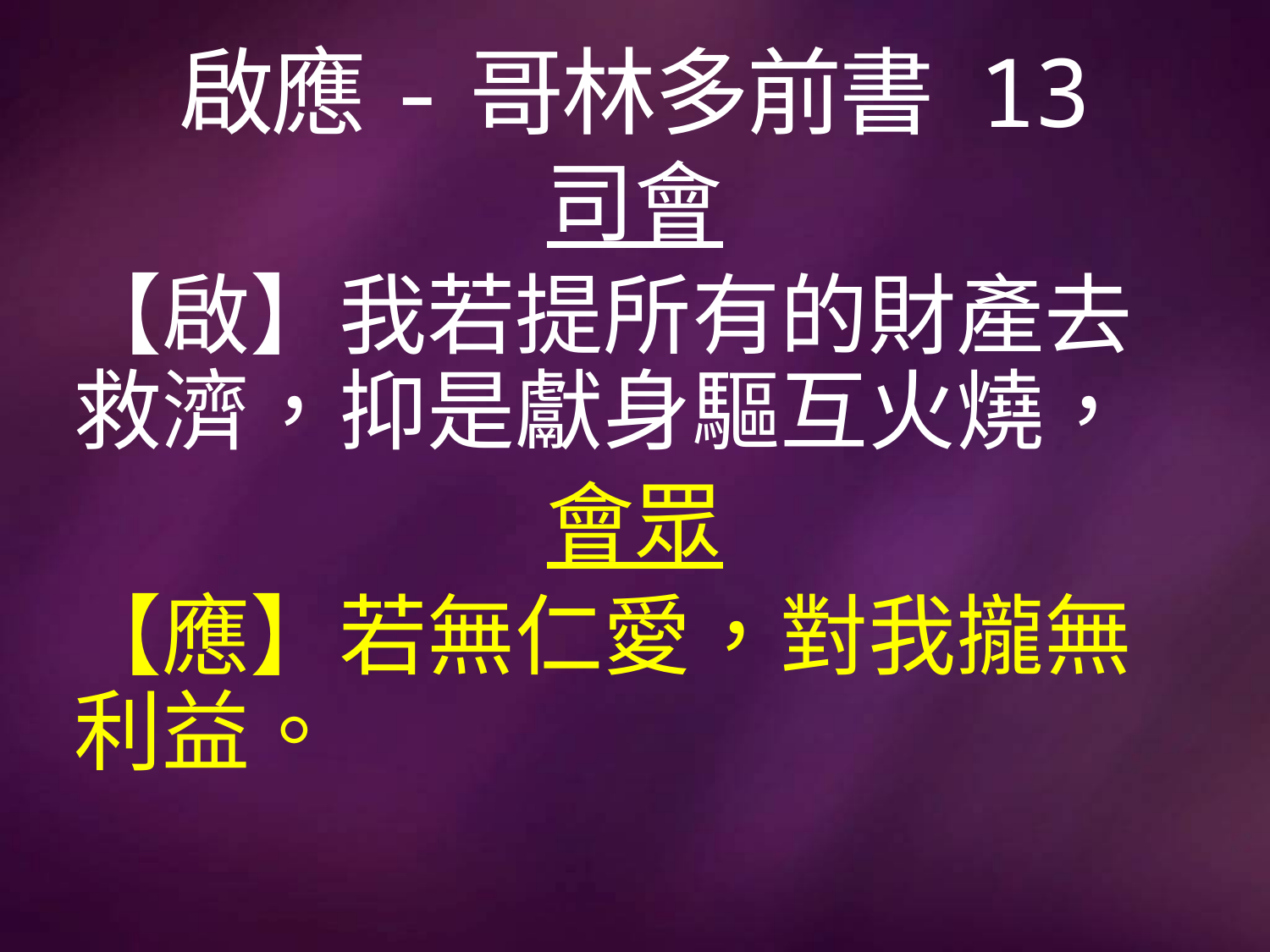

# 啟應-哥林多前書 13
司會
【啟】我若提所有的財產去救濟，抑是獻身驅互火燒，
會眾
【應】若無仁愛，對我攏無利益。